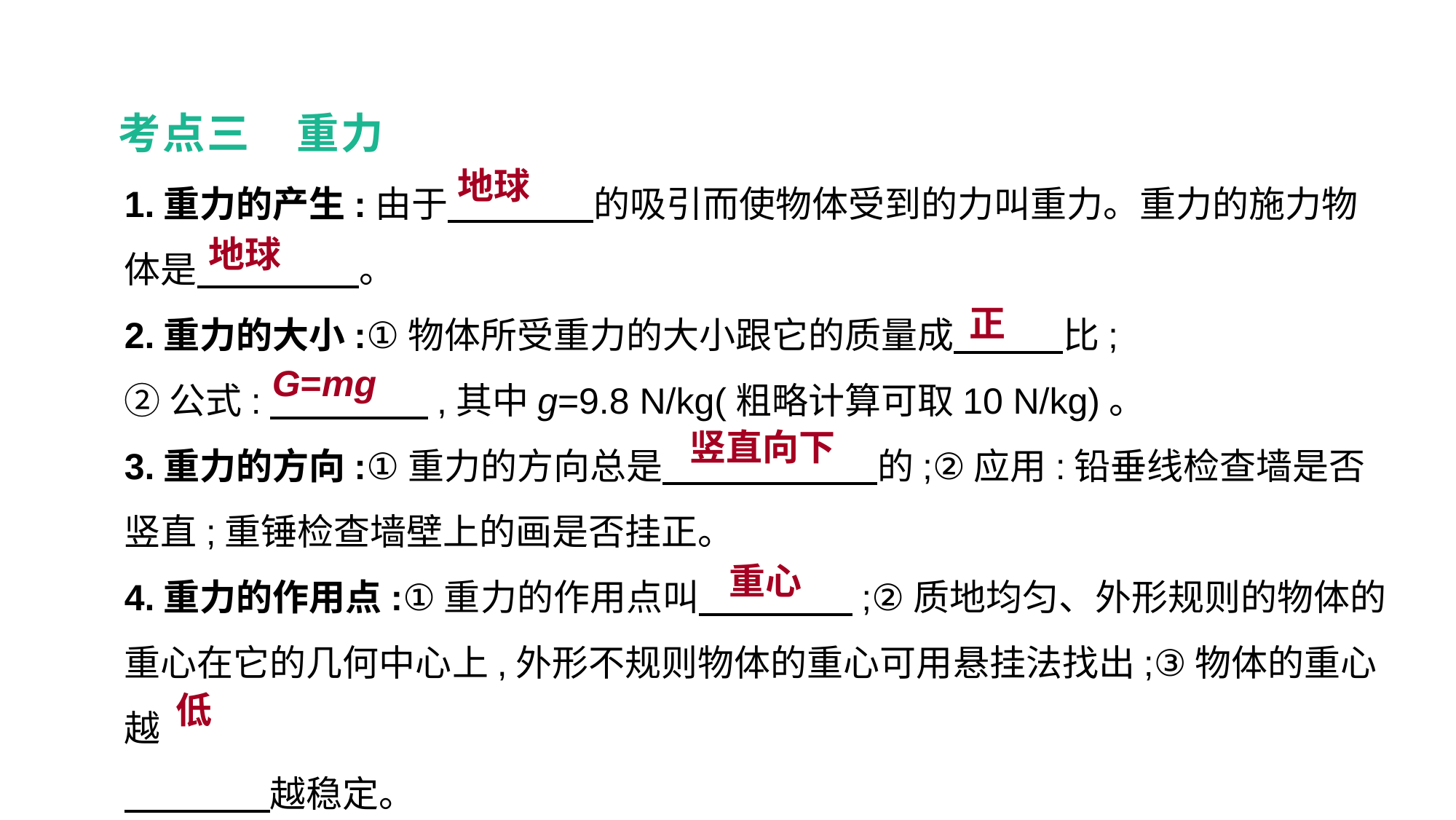

考点三　重力
1.重力的产生:由于　　　　的吸引而使物体受到的力叫重力。重力的施力物体是　　  　　。
2.重力的大小:①物体所受重力的大小跟它的质量成　　　比;
②公式:　　      　,其中g=9.8 N/kg(粗略计算可取10 N/kg)。
3.重力的方向:①重力的方向总是　　    　　　的;②应用:铅垂线检查墙是否竖直;重锤检查墙壁上的画是否挂正。
4.重力的作用点:①重力的作用点叫　　　 　;②质地均匀、外形规则的物体的重心在它的几何中心上,外形不规则物体的重心可用悬挂法找出;③物体的重心越
　　　　越稳定。
地球
地球
正
G=mg
竖直向下
重心
低